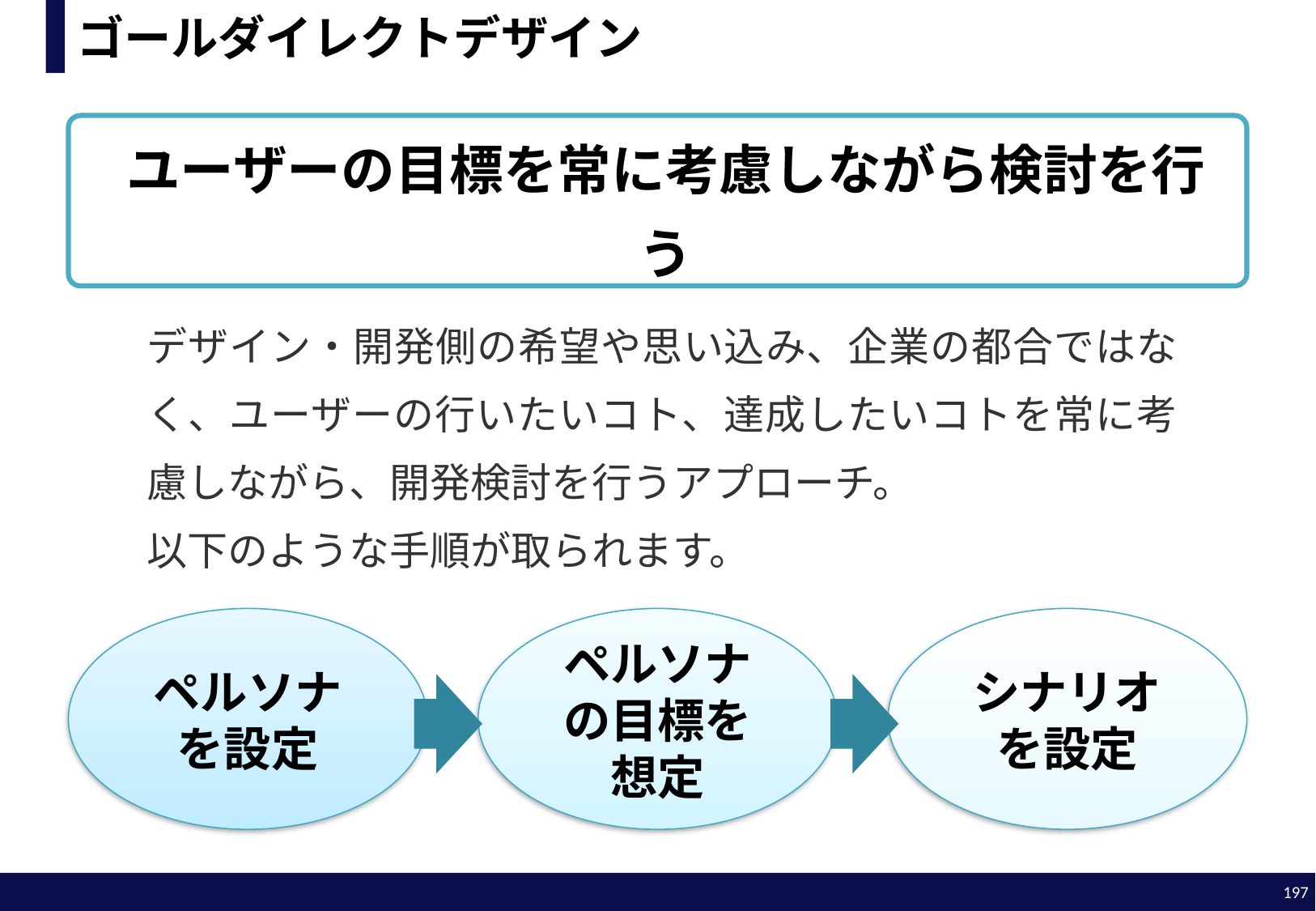

# ゴールダイレクトデザイン
ユーザーの目標を常に考慮しながら検討を行う
デザイン・開発側の希望や思い込み、企業の都合ではなく、ユーザーの行いたいコト、達成したいコトを常に考慮しながら、開発検討を行うアプローチ。
以下のような手順が取られます。
ペルソナを設定
ペルソナの目標を想定
シナリオを設定